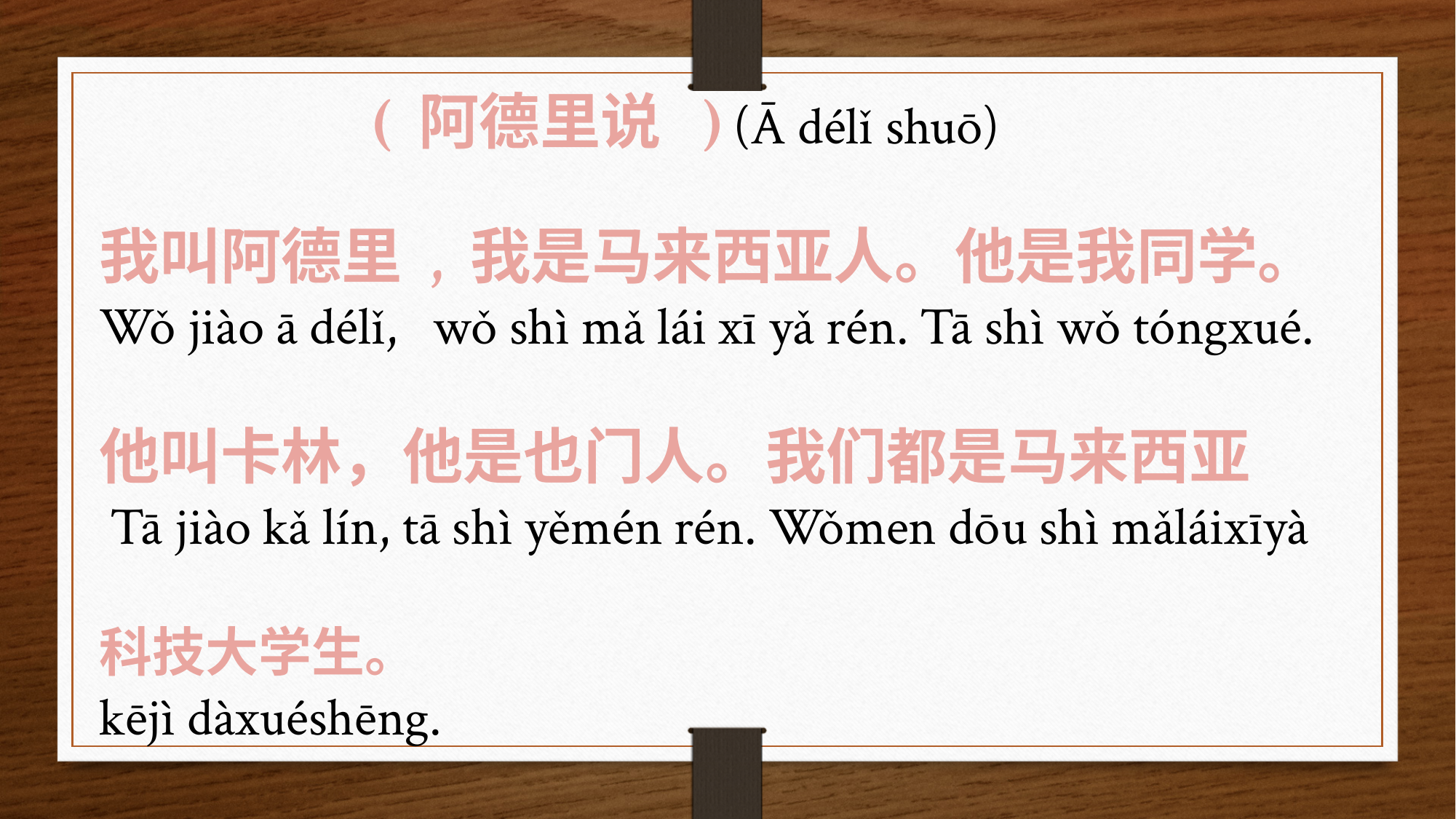

( 阿德里说  ) (Ā délǐ shuō)
我叫阿德里 , 我是马来西亚人。他是我同学。
Wǒ jiào ā délǐ,   wǒ shì mǎ lái xī yǎ rén. Tā shì wǒ tóngxué.

他叫卡林，他是也门人。我们都是马来西亚
 Tā jiào kǎ lín, tā shì yěmén rén. Wǒmen dōu shì mǎláixīyà

科技大学生。
kējì dàxuéshēng.